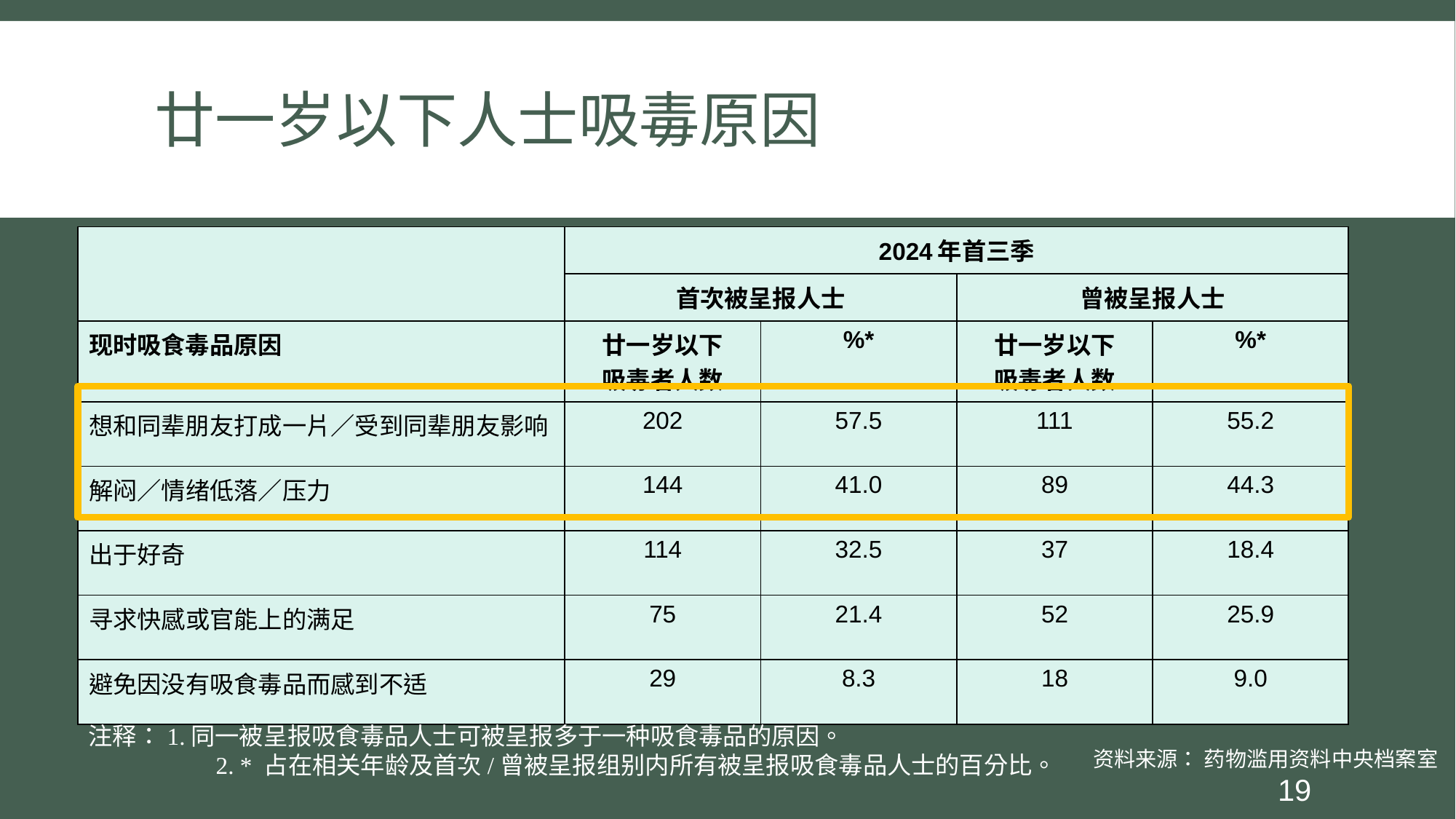

# 廿一岁以下人士吸毒原因
|  | 2024年首三季 |  |  |  |
| --- | --- | --- | --- | --- |
|  | 首次被呈报人士 |  | 曾被呈报人士 |  |
| 现时吸食毒品原因 | 廿一岁以下 吸毒者人数 | %\* | 廿一岁以下 吸毒者人数 | %\* |
| 想和同辈朋友打成一片／受到同辈朋友影响 | 202 | 57.5 | 111 | 55.2 |
| 解闷／情绪低落／压力 | 144 | 41.0 | 89 | 44.3 |
| 出于好奇 | 114 | 32.5 | 37 | 18.4 |
| 寻求快感或官能上的满足 | 75 | 21.4 | 52 | 25.9 |
| 避免因没有吸食毒品而感到不适 | 29 | 8.3 | 18 | 9.0 |

注释：1.同一被呈报吸食毒品人士可被呈报多于一种吸食毒品的原因。
	   2. * 占在相关年龄及首次/曾被呈报组别内所有被呈报吸食毒品人士的百分比。
资料来源： 药物滥用资料中央档案室
19